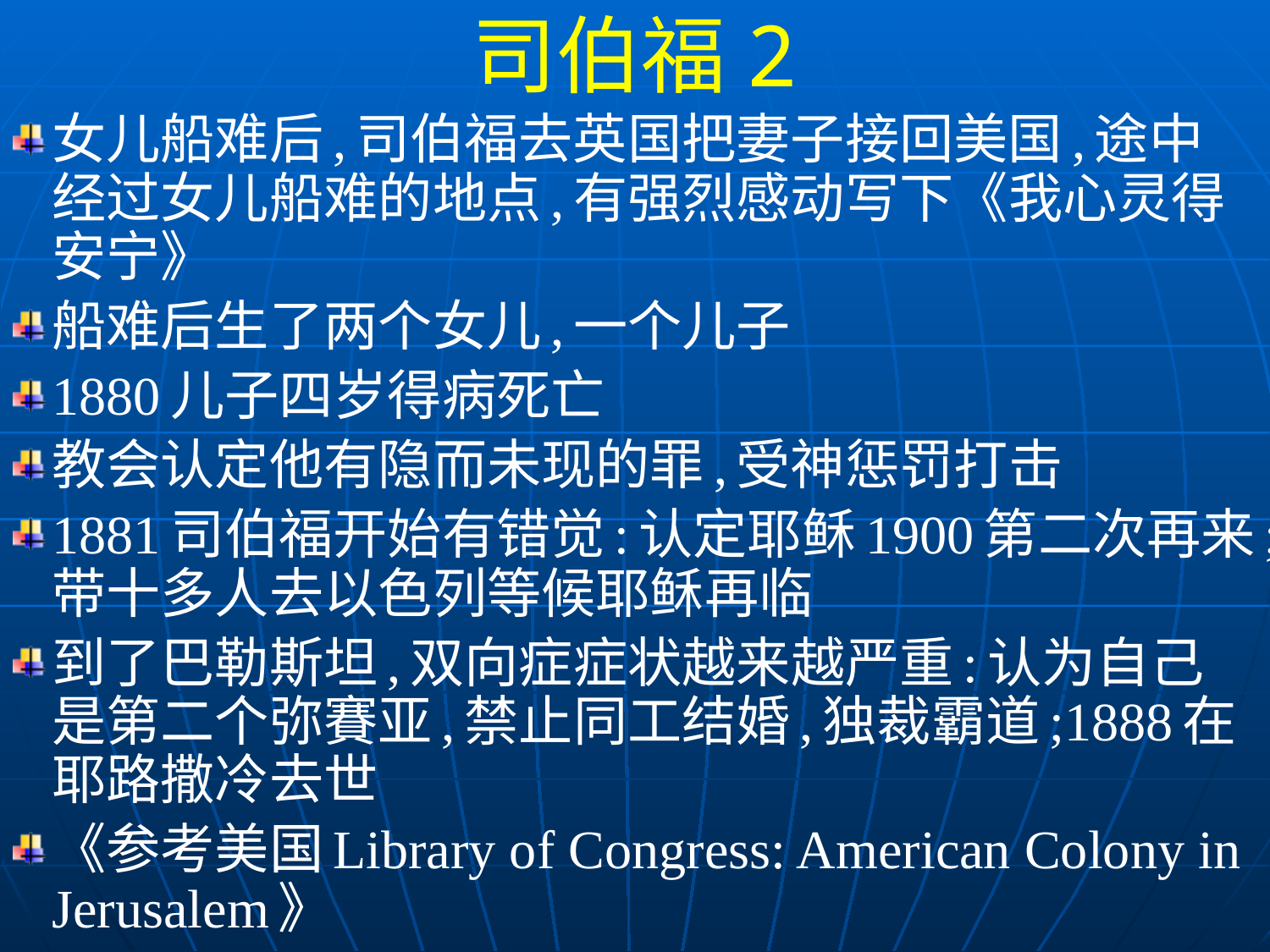

司伯福2
女儿船难后,司伯福去英国把妻子接回美国,途中经过女儿船难的地点,有强烈感动写下《我心灵得安宁》
船难后生了两个女儿,一个儿子
1880儿子四岁得病死亡
教会认定他有隐而未现的罪,受神惩罚打击
1881司伯福开始有错觉:认定耶稣1900第二次再来;带十多人去以色列等候耶稣再临
到了巴勒斯坦,双向症症状越来越严重:认为自己是第二个弥賽亚,禁止同工结婚,独裁霸道;1888在耶路撒冷去世
《参考美国Library of Congress: American Colony in Jerusalem》